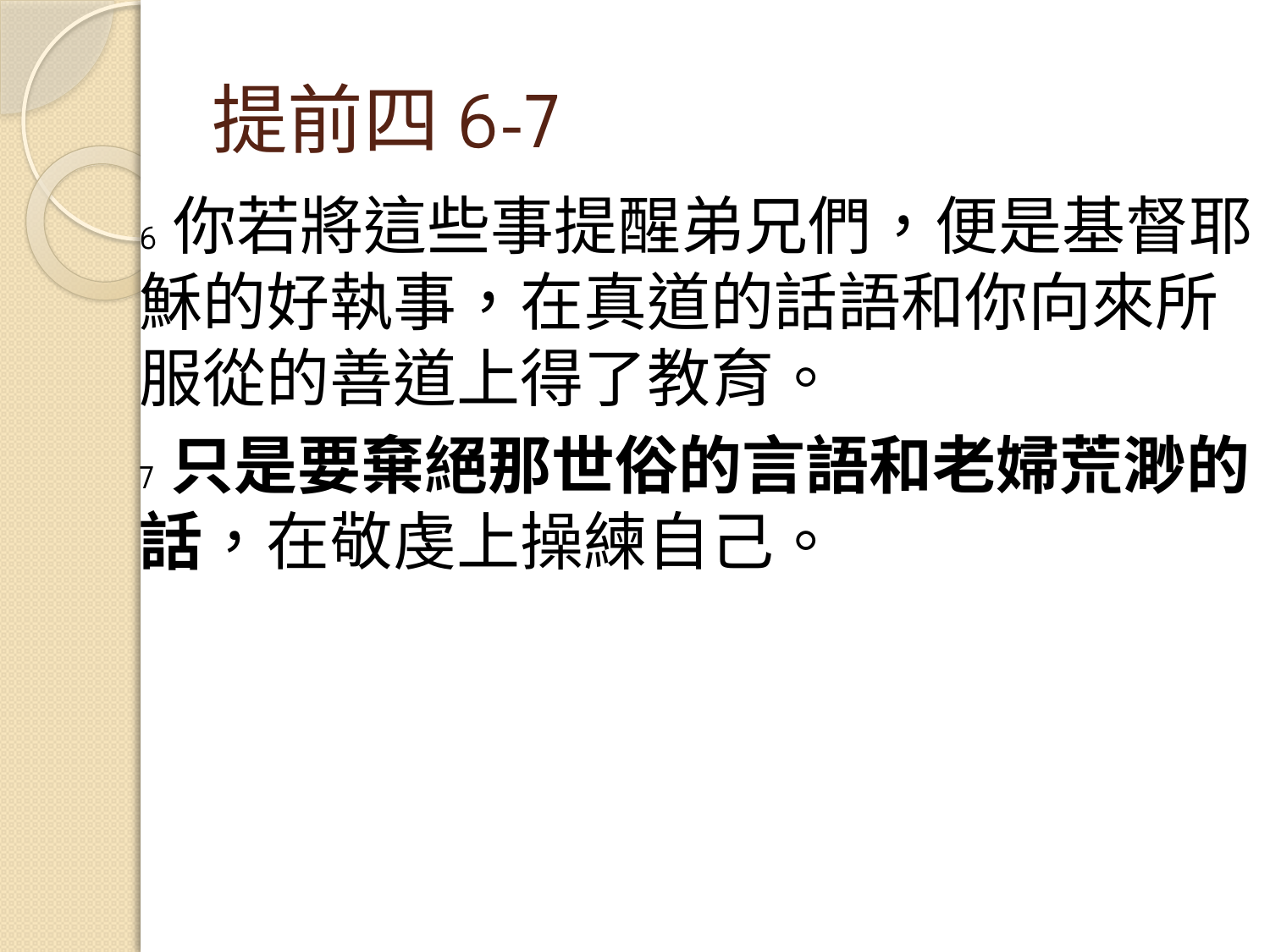

# 提前四6-7
6 你若將這些事提醒弟兄們，便是基督耶穌的好執事，在真道的話語和你向來所服從的善道上得了教育。
7 只是要棄絕那世俗的言語和老婦荒渺的話，在敬虔上操練自己。